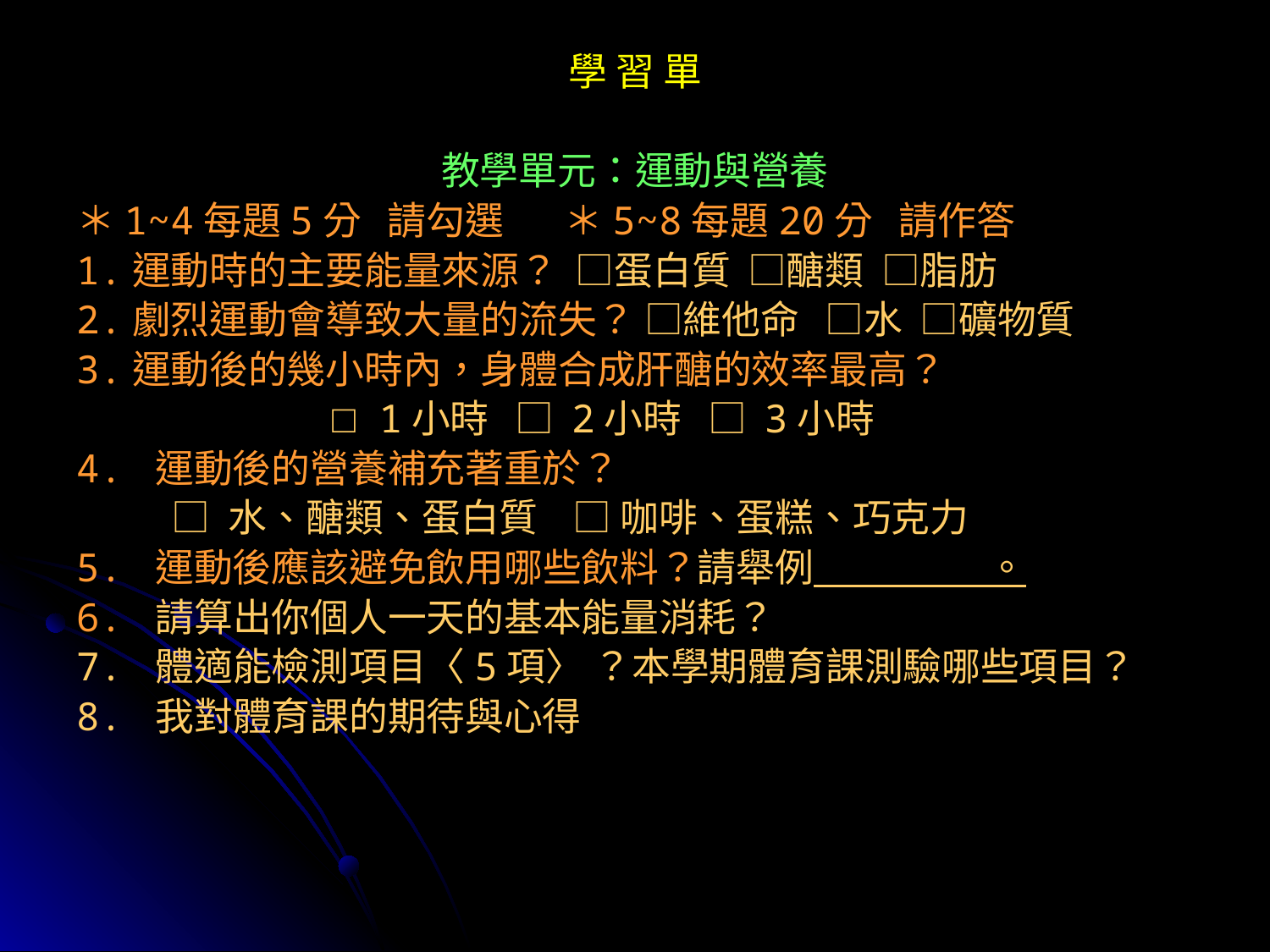

學 習 單

教學單元：運動與營養
＊1~4每題5分   請勾選       ＊5~8每題20分   請作答
1.運動時的主要能量來源？  □蛋白質  □醣類  □脂肪
2.劇烈運動會導致大量的流失？ □維他命   □水  □礦物質
3.運動後的幾小時內，身體合成肝醣的效率最高？
           □ 1小時   □ 2小時   □ 3小時
4. 運動後的營養補充著重於？
           □ 水、醣類、蛋白質    □ 咖啡、蛋糕、巧克力
5. 運動後應該避免飲用哪些飲料？請舉例                    。
6. 請算出你個人一天的基本能量消耗？
7. 體適能檢測項目〈5項〉 ？本學期體育課測驗哪些項目？
8. 我對體育課的期待與心得